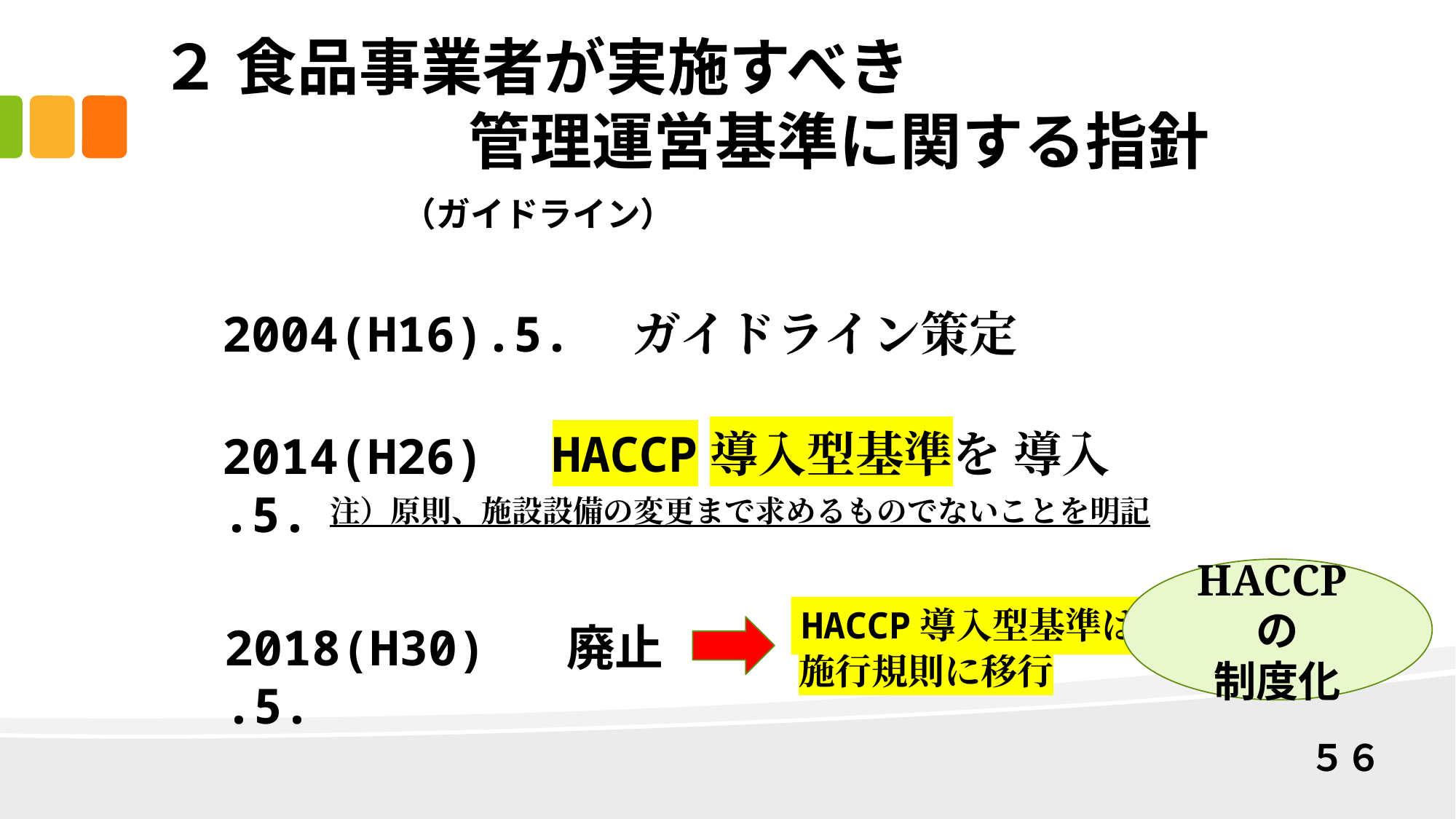

# ２ 食品事業者が実施すべき 　　　　　管理運営基準に関する指針 　　　 （ガイドライン）
2004(H16).5.　ガイドライン策定
HACCP導入型基準を 導入
2014(H26).5.
 注）原則、施設設備の変更まで求めるものでないことを明記
HACCPの
制度化
HACCP導入型基準は
2018(H30).5.
廃止

施行規則に移行
５６